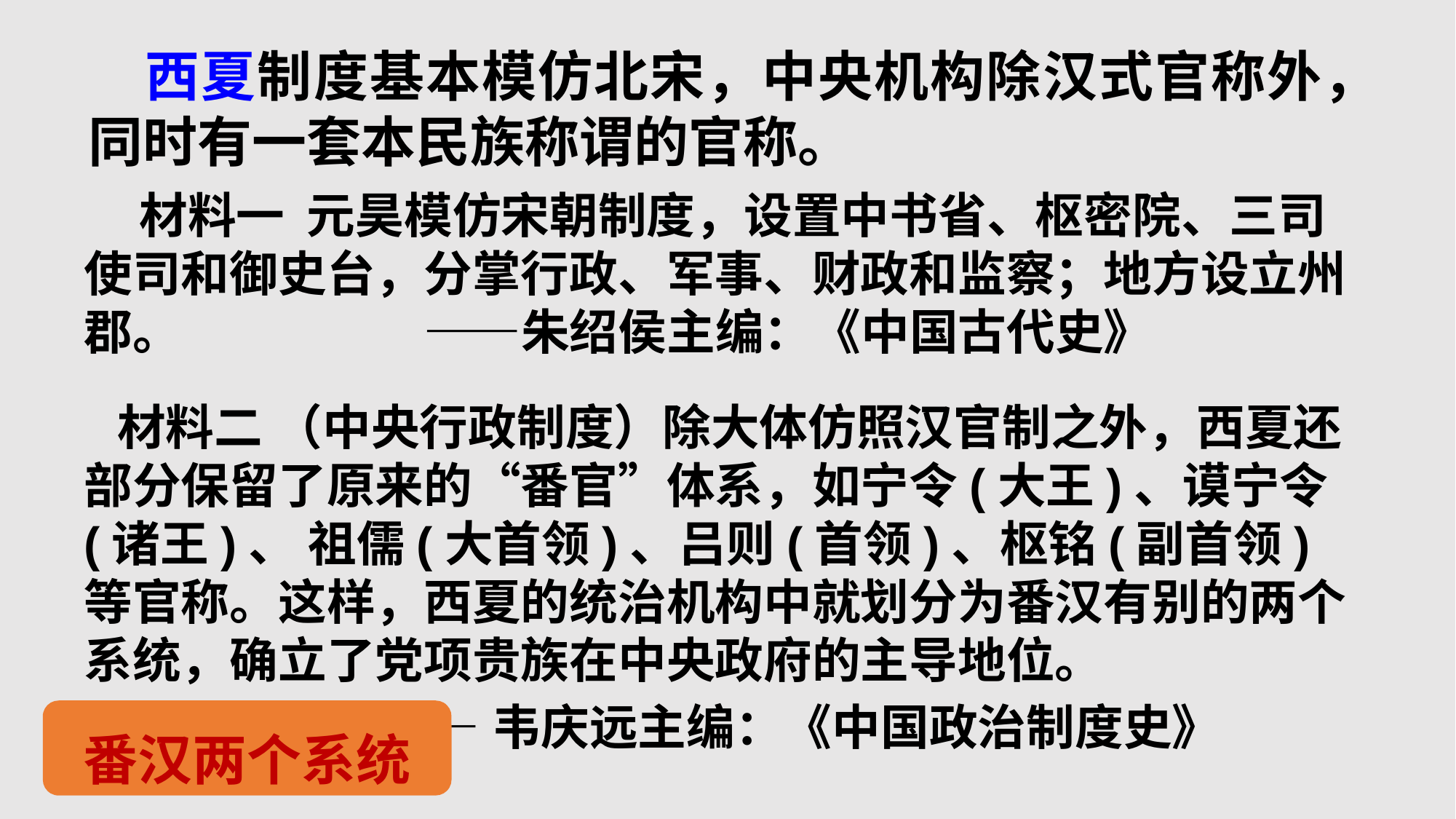

西夏制度基本模仿北宋，中央机构除汉式官称外，同时有一套本民族称谓的官称。
    材料一  元昊模仿宋朝制度，设置中书省、枢密院、三司使司和御史台，分掌行政、军事、财政和监察；地方设立州郡。                      ——朱绍侯主编：《中国古代史》
   材料二 （中央行政制度）除大体仿照汉官制之外，西夏还部分保留了原来的“番官”体系，如宁令(大王)、谟宁令(诸王)、 祖儒(大首领)、吕则(首领)、枢铭(副首领)等官称。这样，西夏的统治机构中就划分为番汉有别的两个系统，确立了党项贵族在中央政府的主导地位。
                           ——韦庆远主编：《中国政治制度史》
番汉两个系统